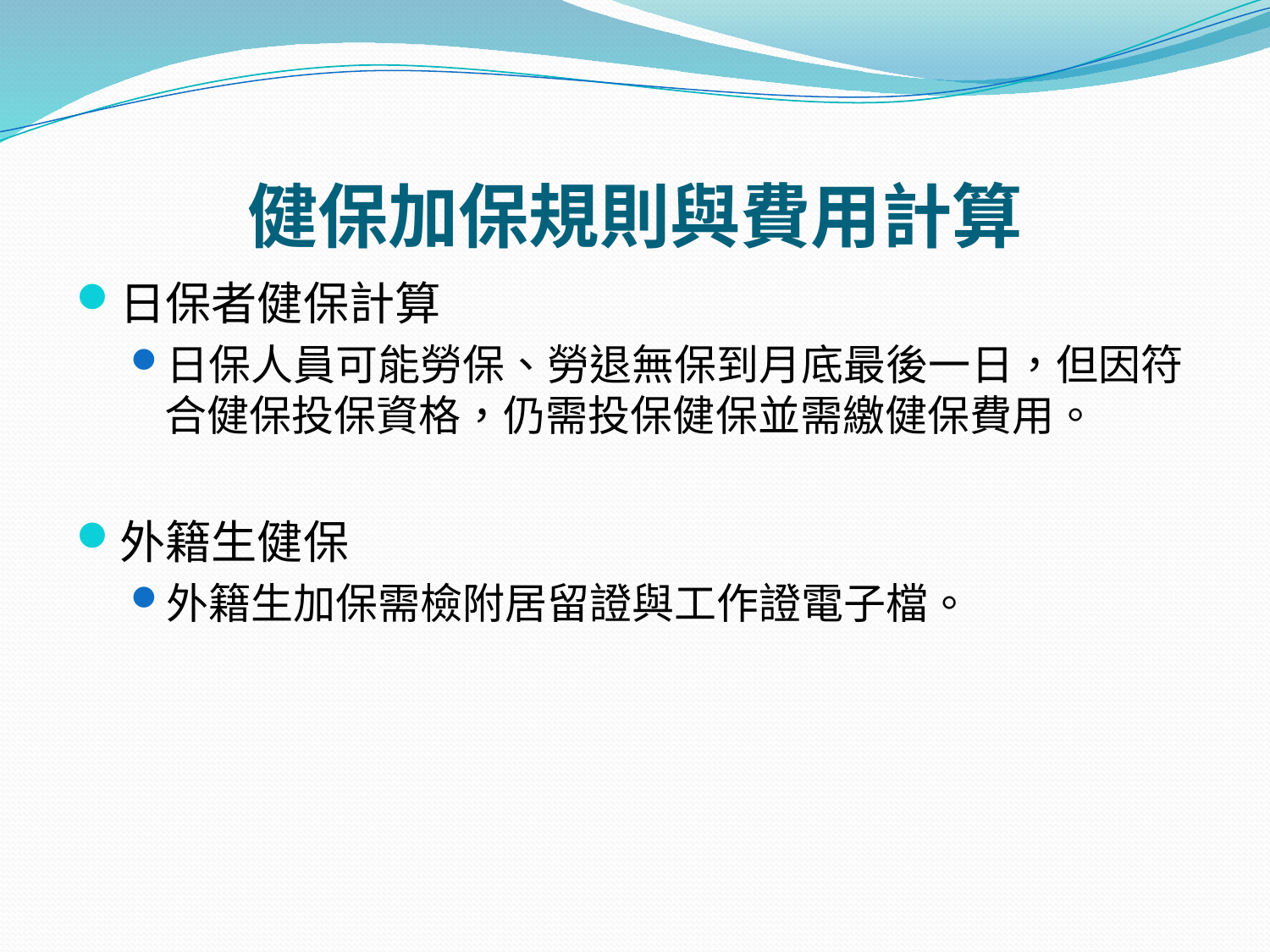

# 健保加保規則與費用計算
日保者健保計算
日保人員可能勞保、勞退無保到月底最後一日，但因符合健保投保資格，仍需投保健保並需繳健保費用。

外籍生健保
外籍生加保需檢附居留證與工作證電子檔。